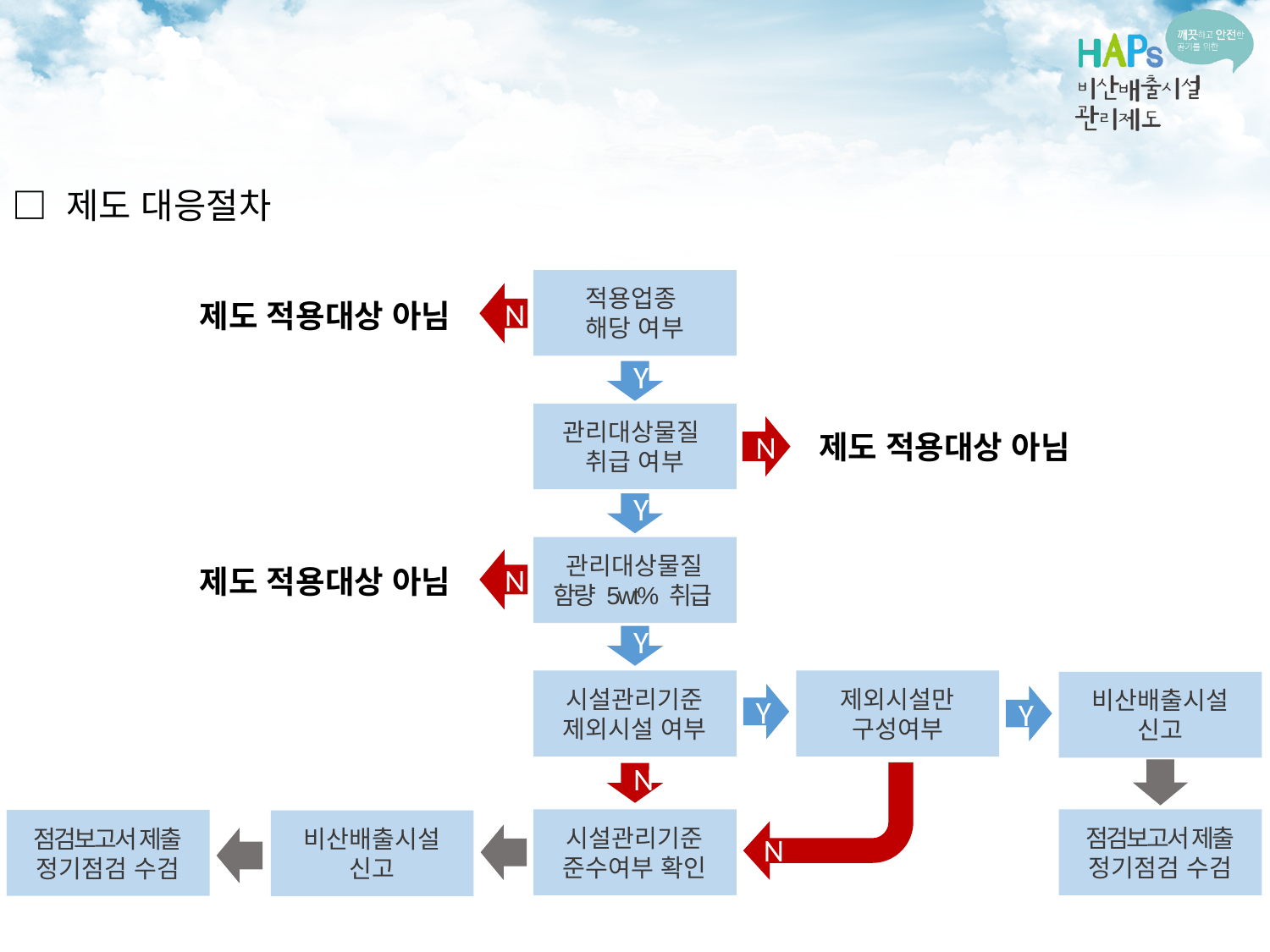

□ 제도 대응절차
적용업종
해당 여부
N
제도 적용대상 아님
Y
관리대상물질
취급 여부
N
제도 적용대상 아님
Y
관리대상물질
함량 5wt% 취급
N
제도 적용대상 아님
Y
제외시설만
구성여부
시설관리기준
제외시설 여부
비산배출시설
신고
Y
Y

N
점검보고서 제출
정기점검 수검
시설관리기준
준수여부 확인
점검보고서 제출
정기점검 수검
비산배출시설
신고
N